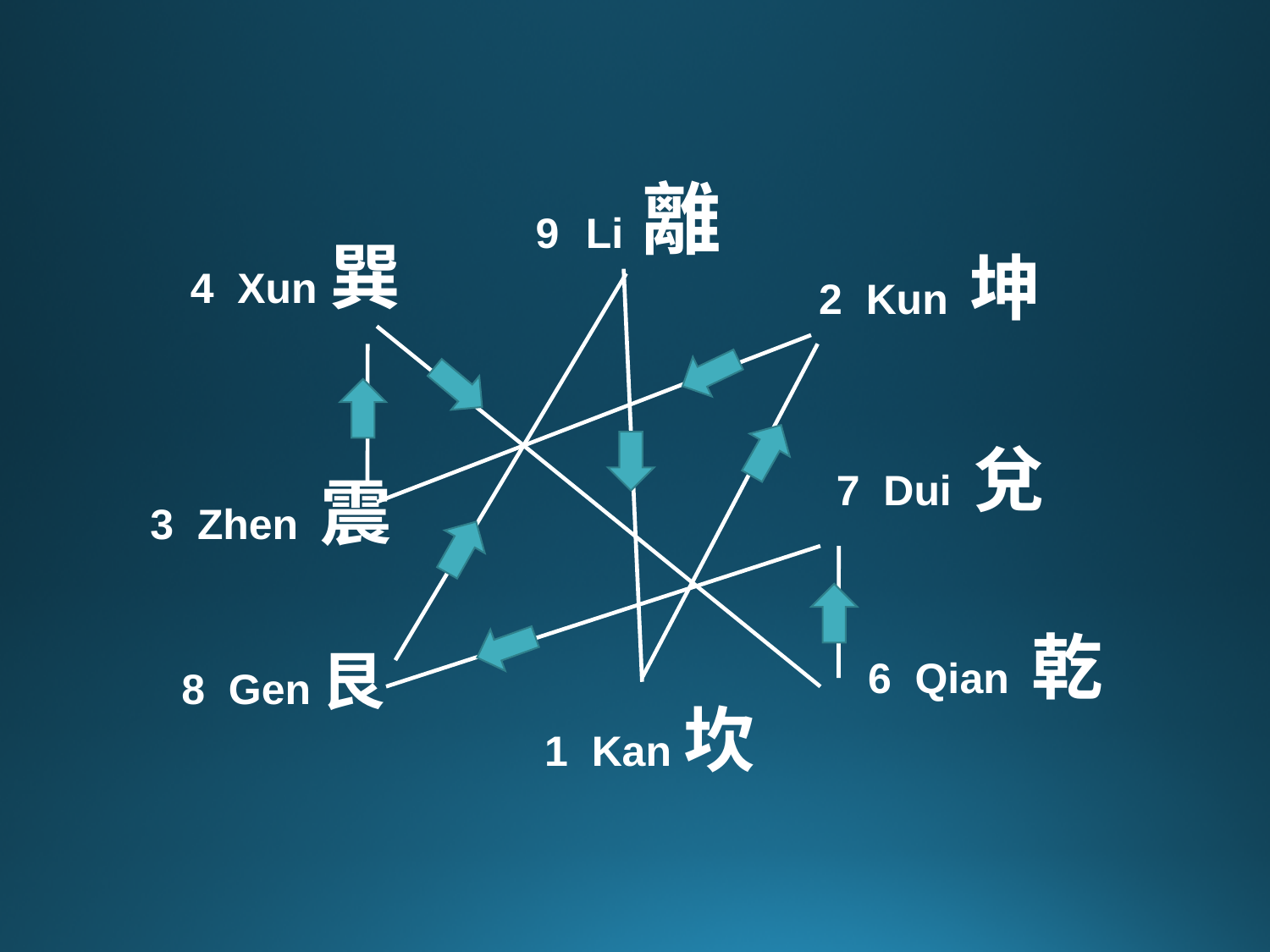

9  Li  離
 4  Xun 巽
 2  Kun 坤

7  Dui 兌
 3  Zhen 震
 6  Qian 乾
 8  Gen艮
1  Kan 坎